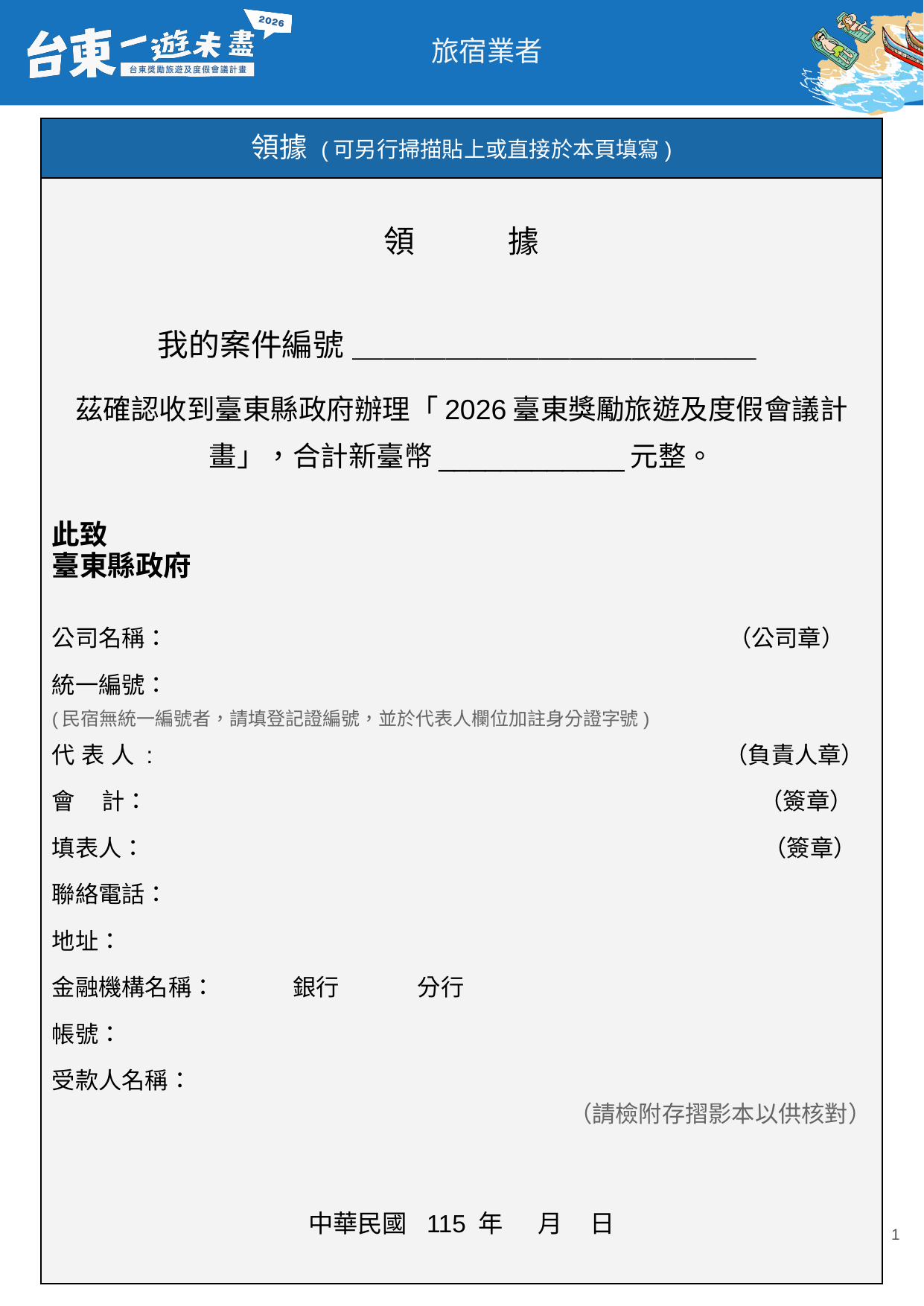

| 領據 (可另行掃描貼上或直接於本頁填寫) |
| --- |
| 領　　　據 我的案件編號 ＿＿＿＿＿＿＿＿＿＿＿＿＿  茲確認收到臺東縣政府辦理「2026臺東獎勵旅遊及度假會議計畫」，合計新臺幣\_\_\_\_\_\_\_\_\_\_\_\_元整。   此致 臺東縣政府 公司名稱： （公司章）　 統一編號： (民宿無統一編號者，請填登記證編號，並於代表人欄位加註身分證字號) 代 表 人 : （負責人章） 會 計： （簽章） 填表人： （簽章） 聯絡電話： 地址： 金融機構名稱： 銀行 分行 帳號： 　 受款人名稱： （請檢附存摺影本以供核對） 中華民國 115 年 月 日 |

1